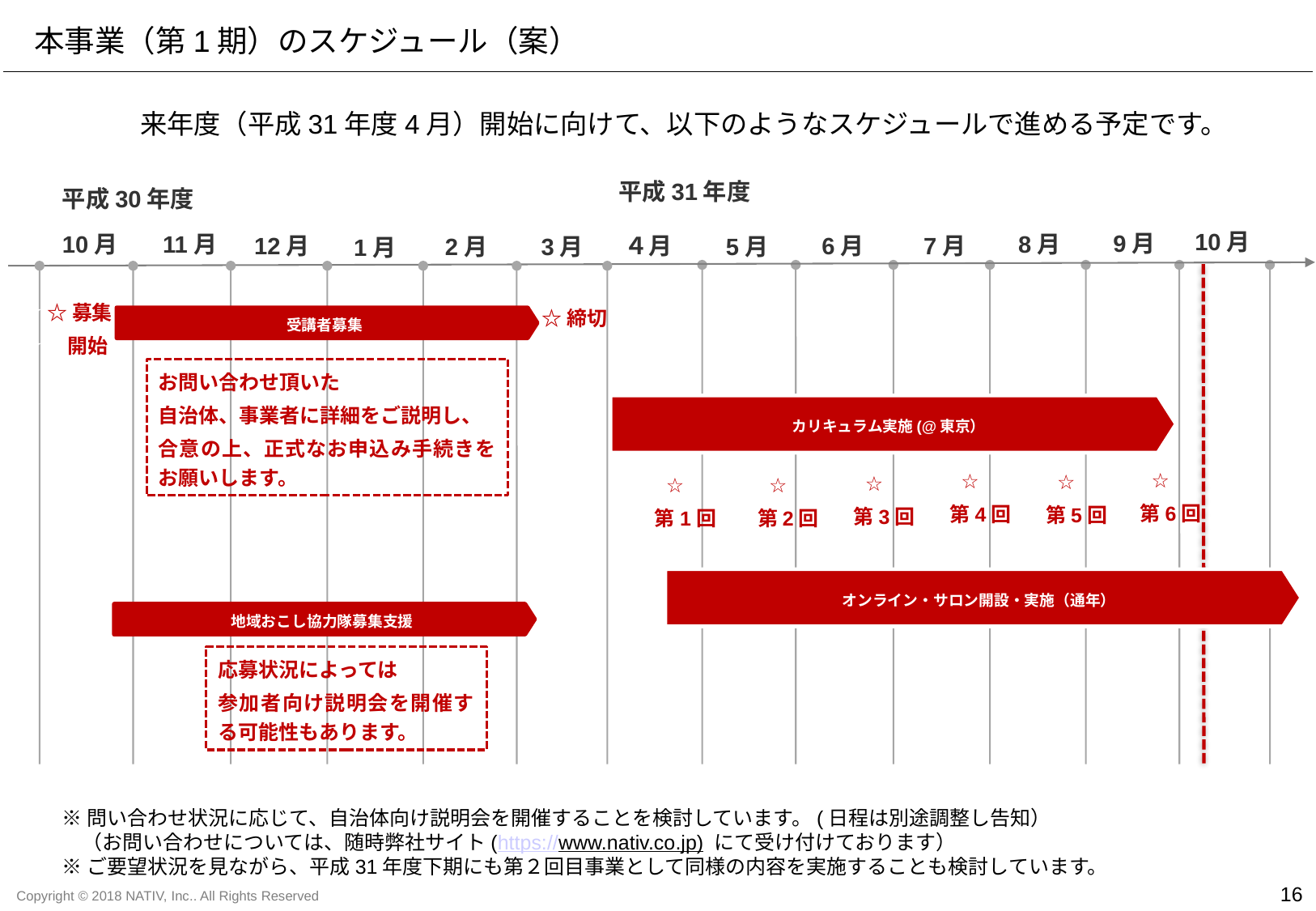

本事業（第1期）のスケジュール（案）
来年度（平成31年度4月）開始に向けて、以下のようなスケジュールで進める予定です。
平成31年度
平成30年度
10月
9月
8月
11月
10月
6月
7月
４月
12月
2月
3月
5月
1月

☆募集
　開始
☆締切
受講者募集
お問い合わせ頂いた
自治体、事業者に詳細をご説明し、
合意の上、正式なお申込み手続きをお願いします。
カリキュラム実施(@東京）
  ☆
第6回
  ☆
第4回
  ☆
第5回
  ☆
第3回
  ☆
第1回
  ☆
第2回
オンライン・サロン開設・実施（通年）
地域おこし協力隊募集支援
応募状況によっては
参加者向け説明会を開催する可能性もあります。
※問い合わせ状況に応じて、自治体向け説明会を開催することを検討しています。(日程は別途調整し告知）
　（お問い合わせについては、随時弊社サイト(https://www.nativ.co.jp) にて受け付けております）
※ご要望状況を見ながら、平成31年度下期にも第２回目事業として同様の内容を実施することも検討しています。